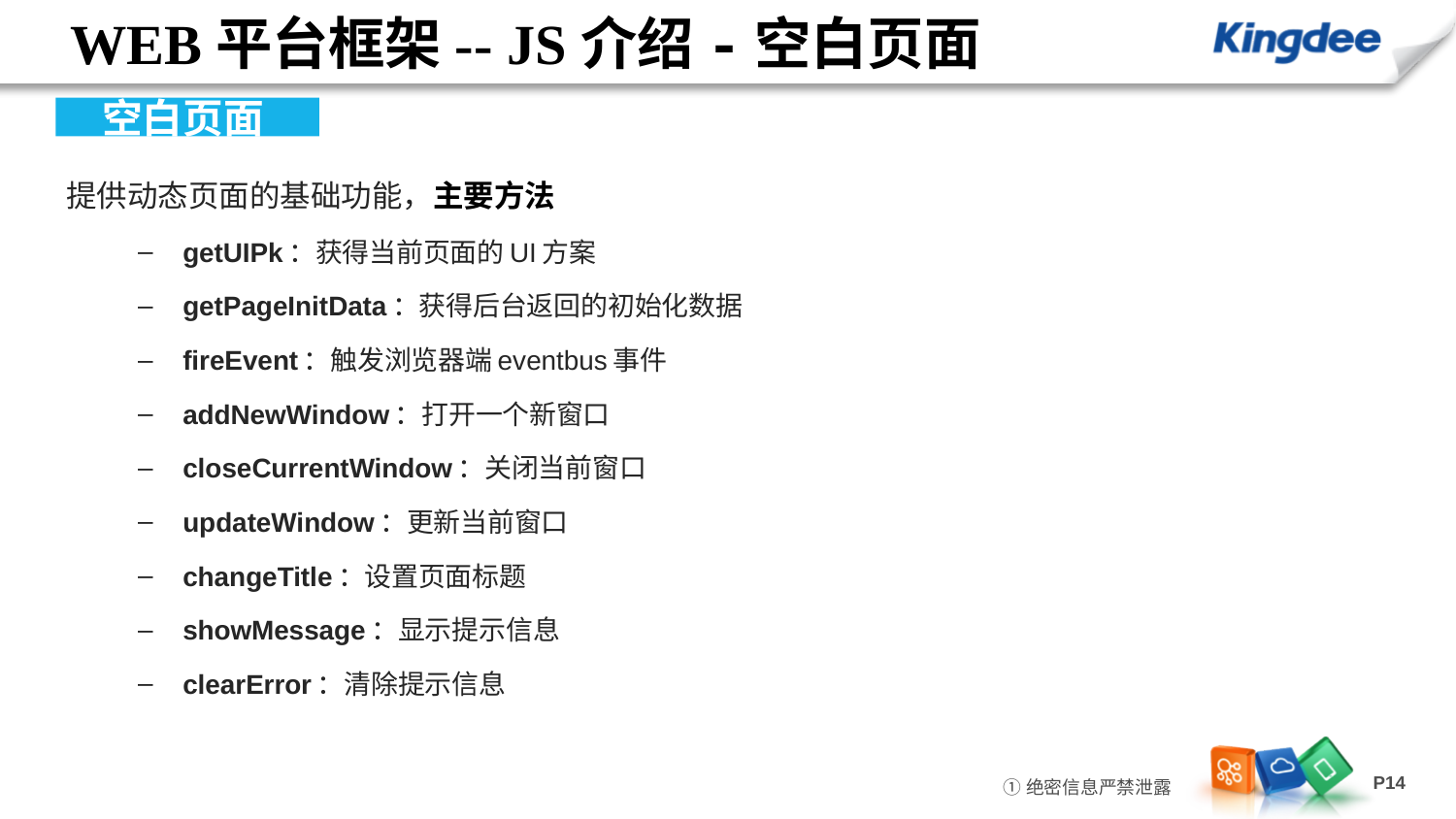

# WEB平台框架-- JS介绍-空白页面
空白页面

提供动态页面的基础功能，主要方法
getUIPk：获得当前页面的UI方案
getPageInitData：获得后台返回的初始化数据
fireEvent：触发浏览器端eventbus事件
addNewWindow：打开一个新窗口
closeCurrentWindow：关闭当前窗口
updateWindow：更新当前窗口
changeTitle：设置页面标题
showMessage：显示提示信息
clearError：清除提示信息